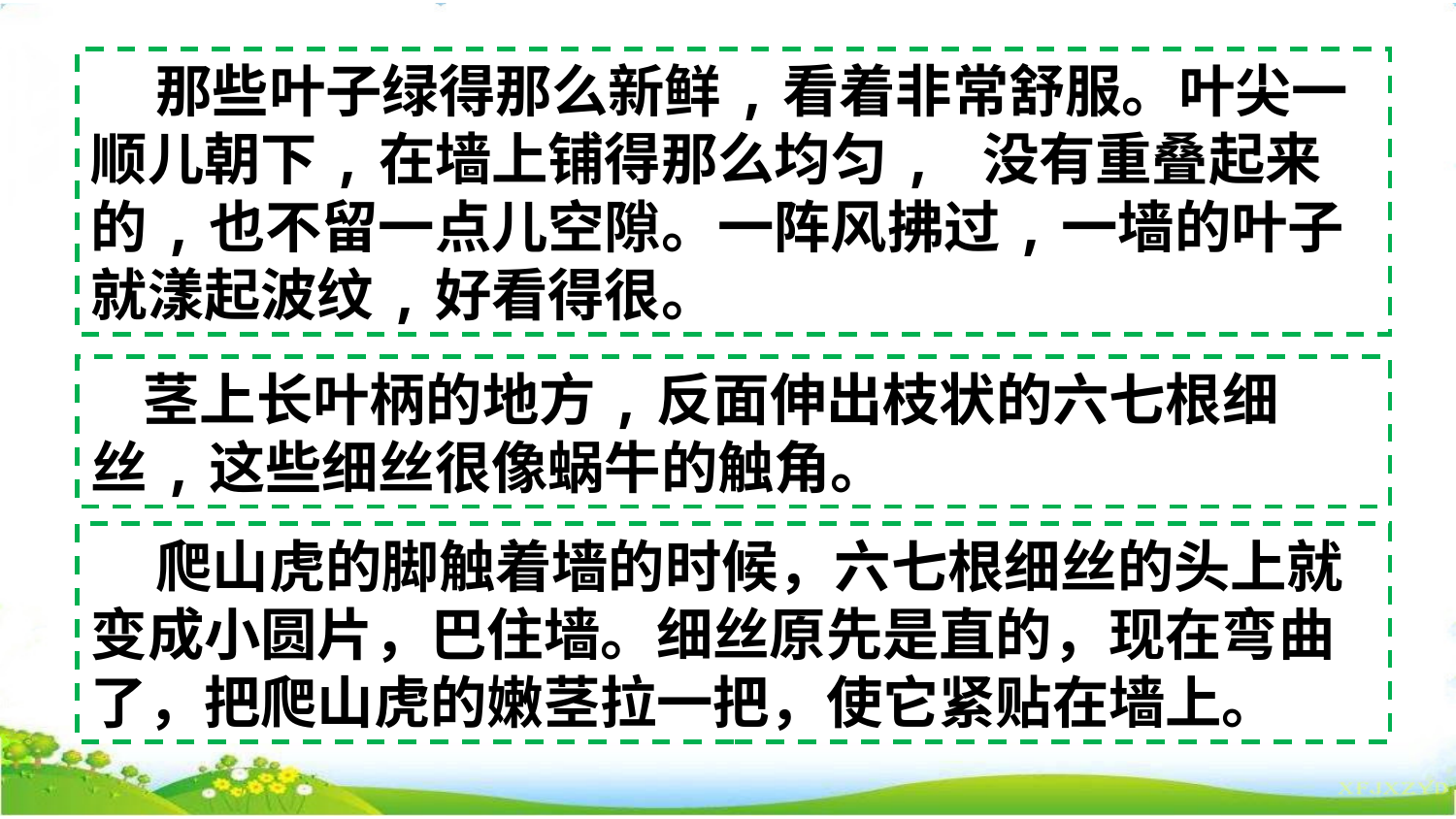

那些叶子绿得那么新鲜,看着非常舒服。叶尖一顺儿朝下,在墙上铺得那么均匀, 没有重叠起来的,也不留一点儿空隙。一阵风拂过,一墙的叶子就漾起波纹,好看得很。
   茎上长叶柄的地方,反面伸出枝状的六七根细丝,这些细丝很像蜗牛的触角。
    爬山虎的脚触着墙的时候，六七根细丝的头上就变成小圆片，巴住墙。细丝原先是直的，现在弯曲了，把爬山虎的嫩茎拉一把，使它紧贴在墙上。